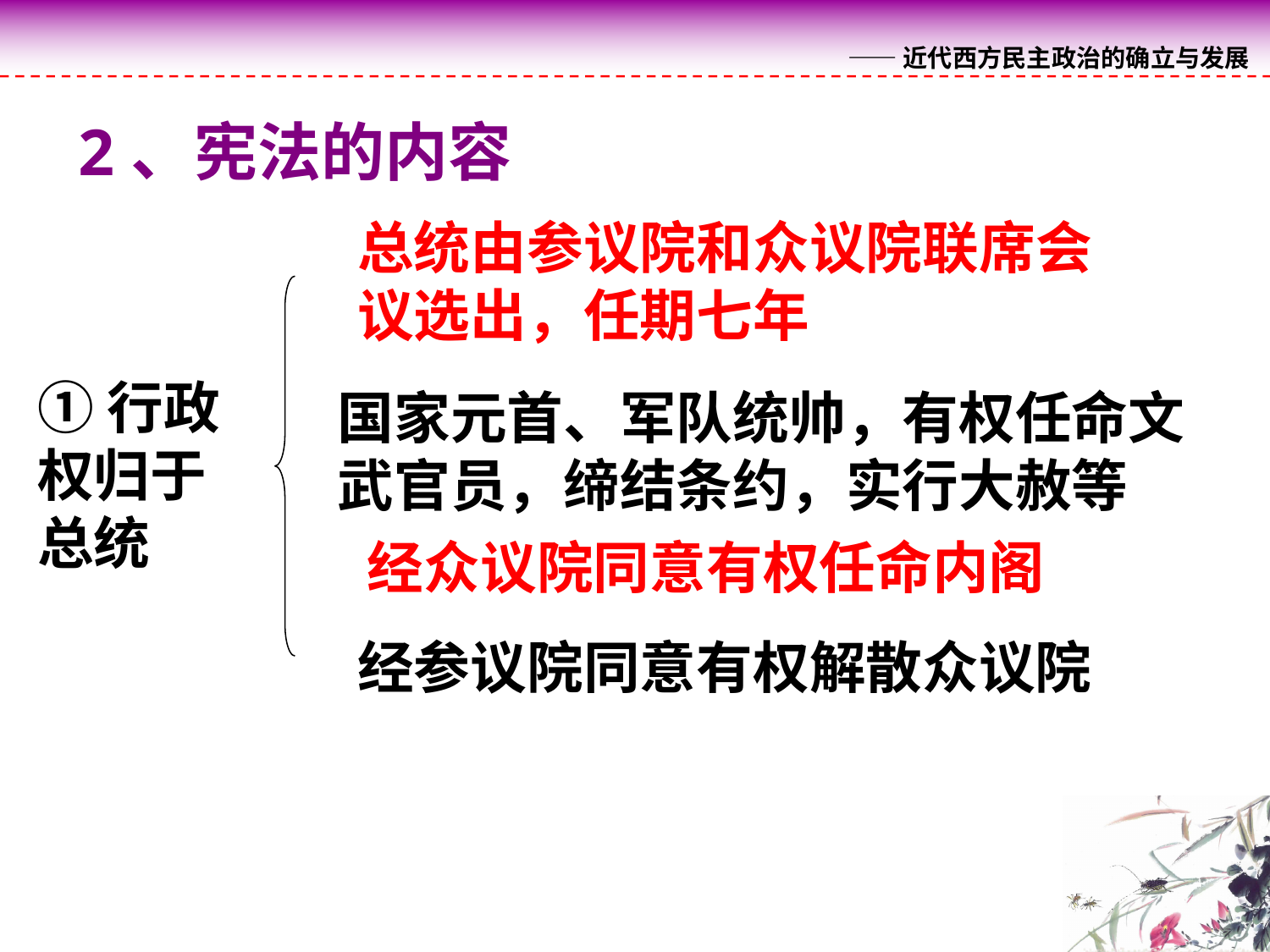

2、宪法的内容
总统由参议院和众议院联席会议选出，任期七年

①行政权归于总统
国家元首、军队统帅，有权任命文武官员，缔结条约，实行大赦等
经众议院同意有权任命内阁
经参议院同意有权解散众议院